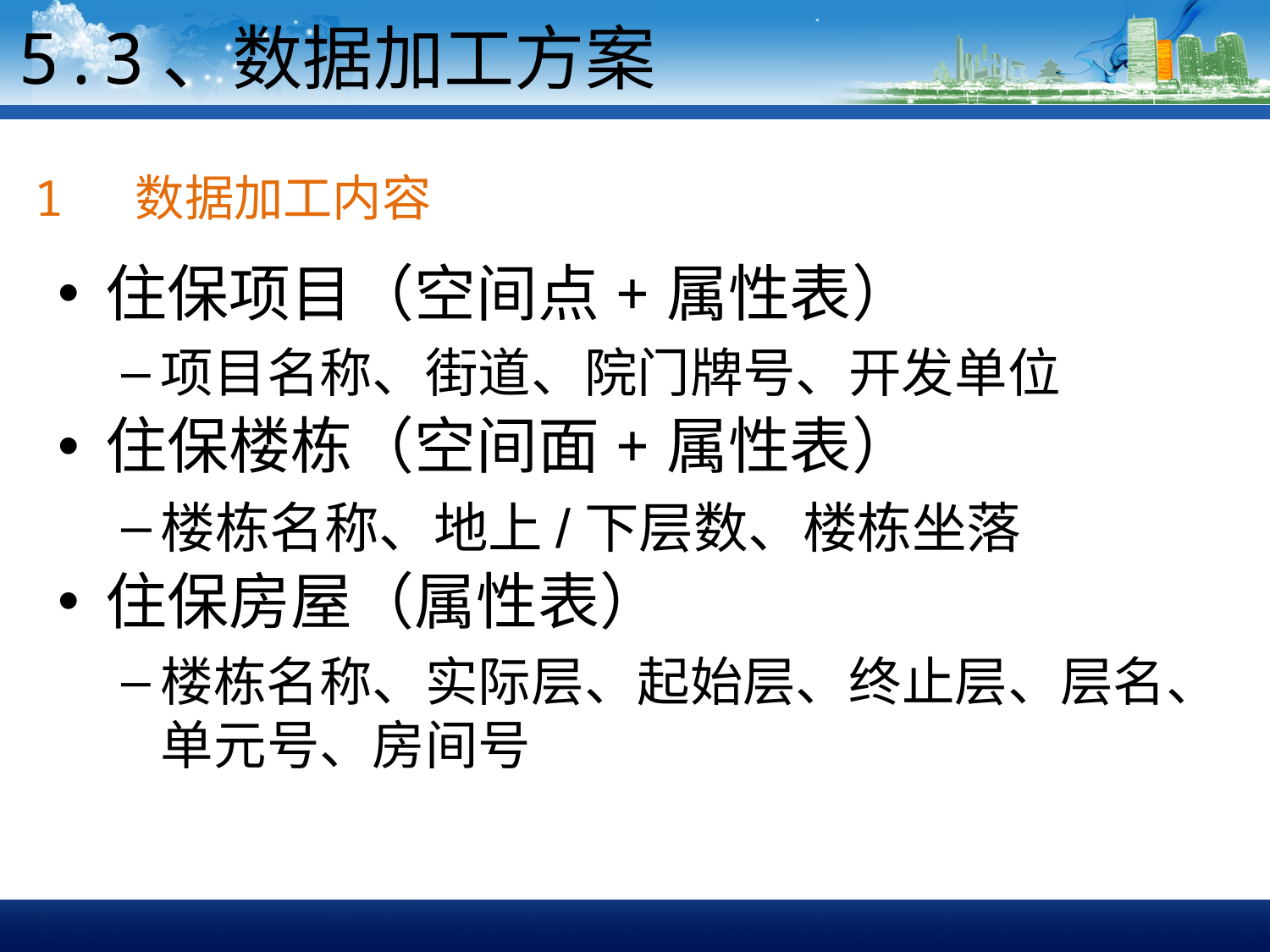

5.3、数据加工方案

1  数据加工内容
住保项目（空间点+属性表）
项目名称、街道、院门牌号、开发单位
住保楼栋（空间面+属性表）
楼栋名称、地上/下层数、楼栋坐落
住保房屋（属性表）
楼栋名称、实际层、起始层、终止层、层名、单元号、房间号